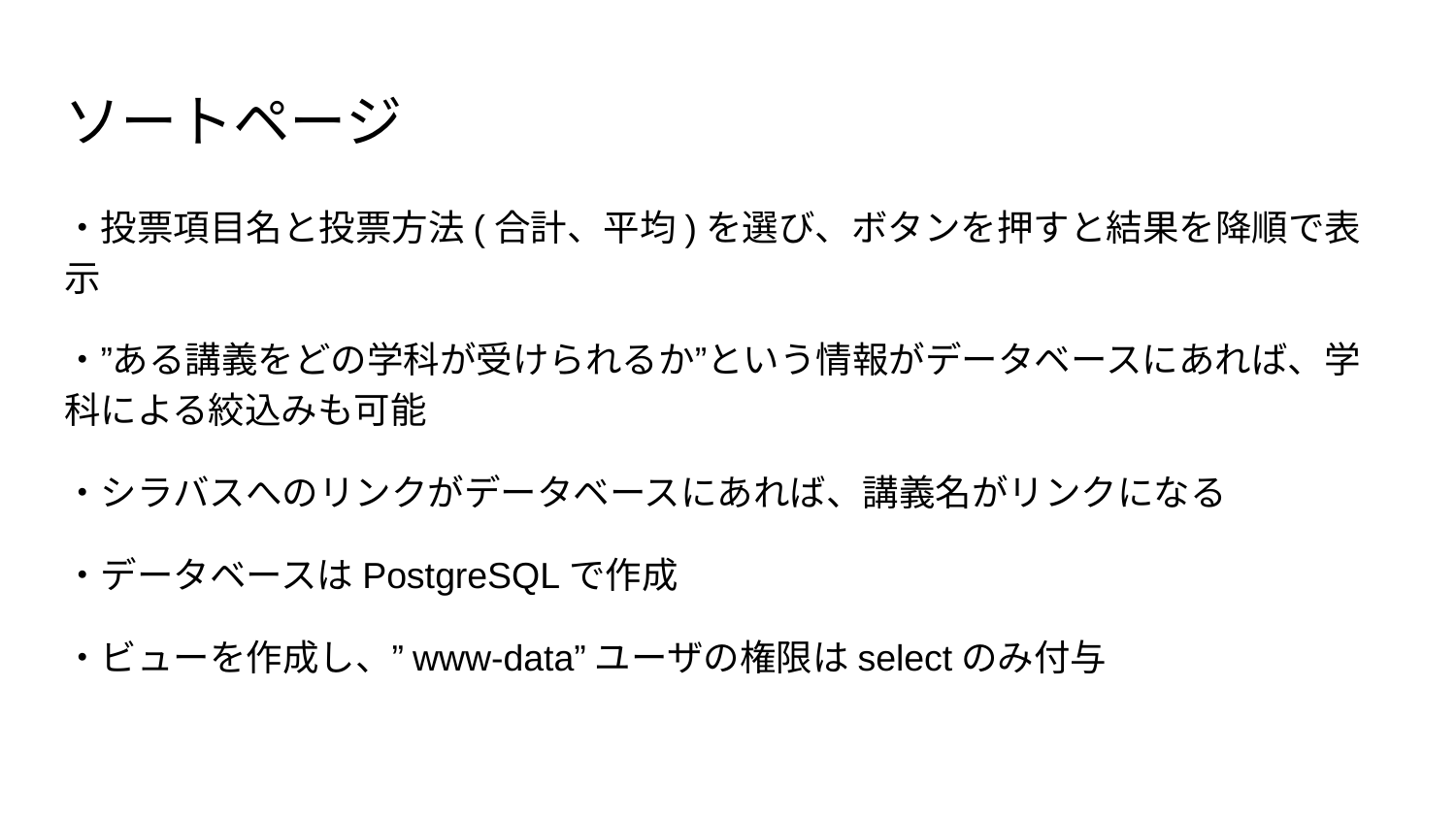

# ソートページ
・投票項目名と投票方法(合計、平均)を選び、ボタンを押すと結果を降順で表示
・”ある講義をどの学科が受けられるか”という情報がデータベースにあれば、学科による絞込みも可能
・シラバスへのリンクがデータベースにあれば、講義名がリンクになる
・データベースはPostgreSQLで作成
・ビューを作成し、”www-data”ユーザの権限はselectのみ付与